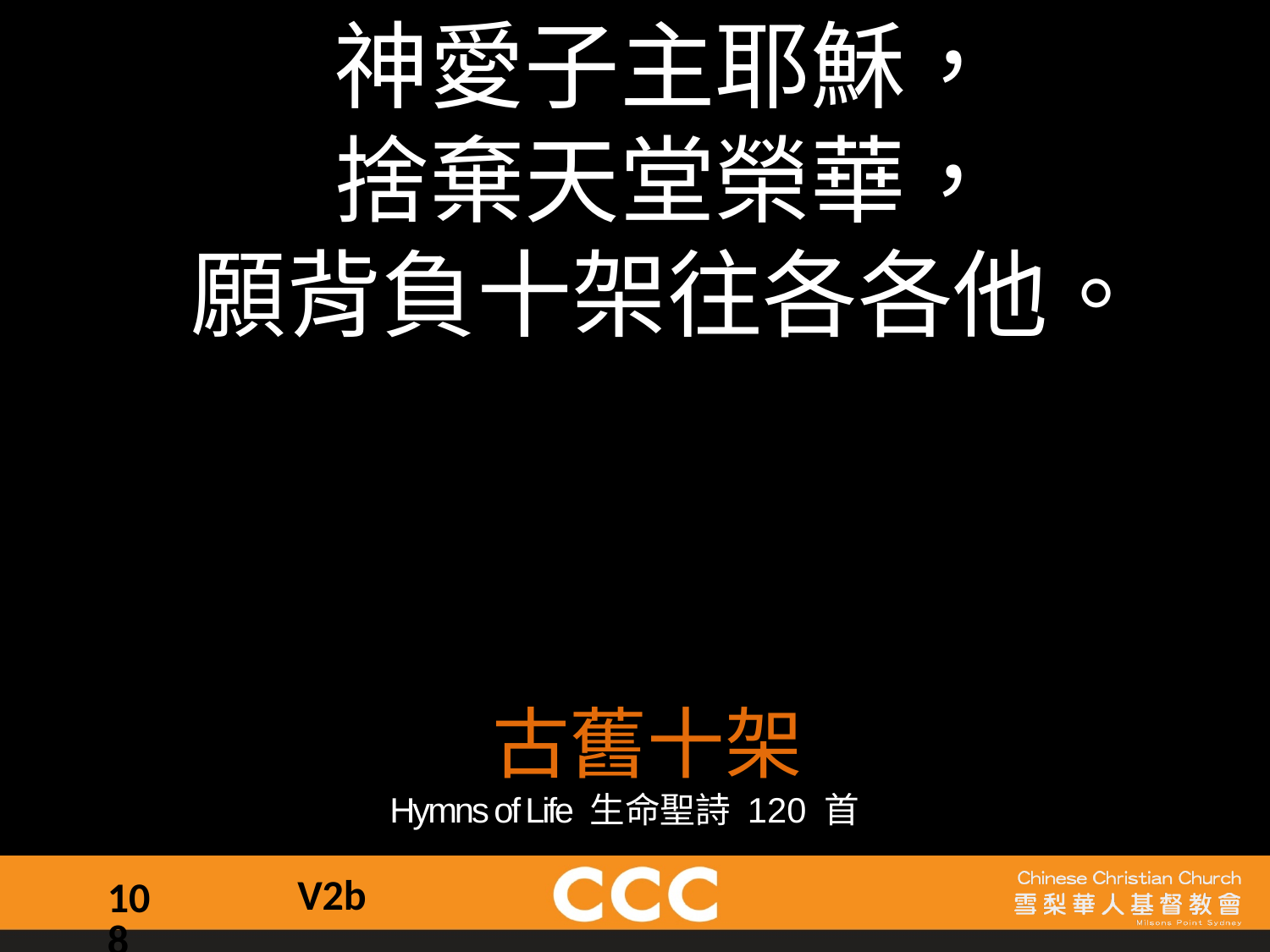

神愛子主耶穌，
捨棄天堂榮華，
願背負十架往各各他。
古舊十架
Hymns of Life 生命聖詩 120 首
V2b
108